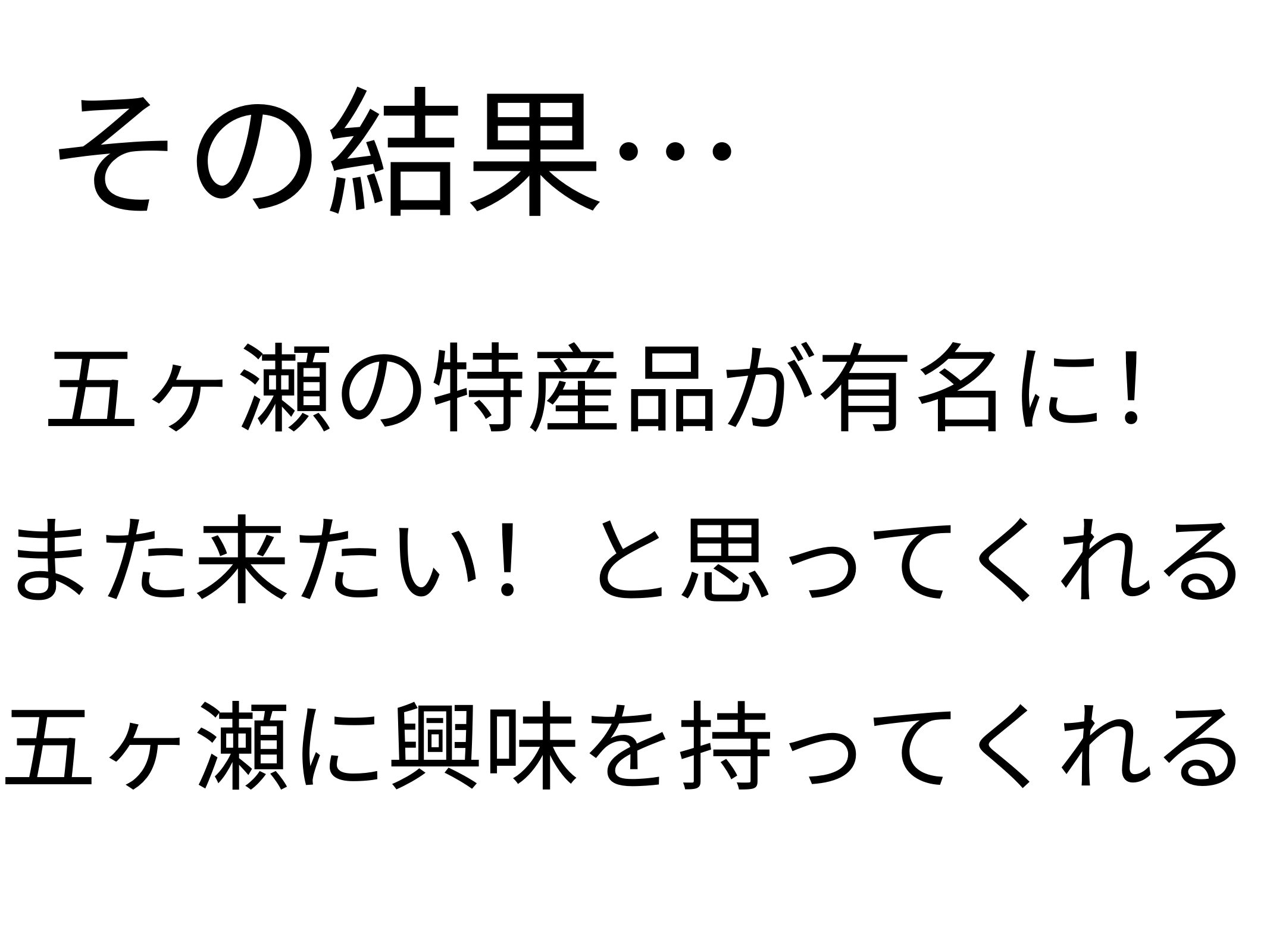

その結果…
五ヶ瀬の特産品が有名に！
また来たい！と思ってくれる
五ヶ瀬に興味を持ってくれる